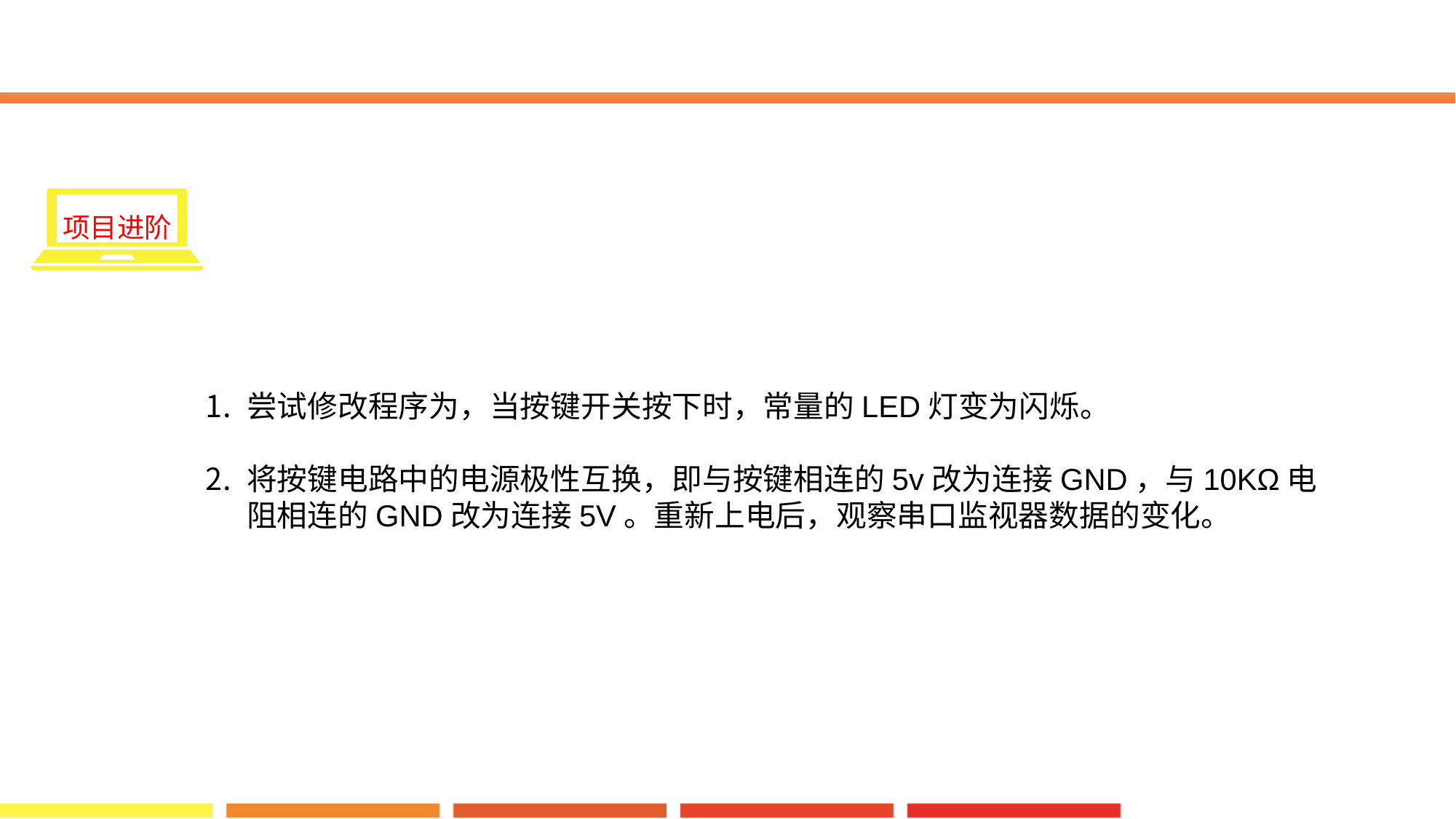

项目进阶
尝试修改程序为，当按键开关按下时，常量的LED灯变为闪烁。

将按键电路中的电源极性互换，即与按键相连的5v改为连接GND，与10KΩ电阻相连的GND改为连接5V。重新上电后，观察串口监视器数据的变化。